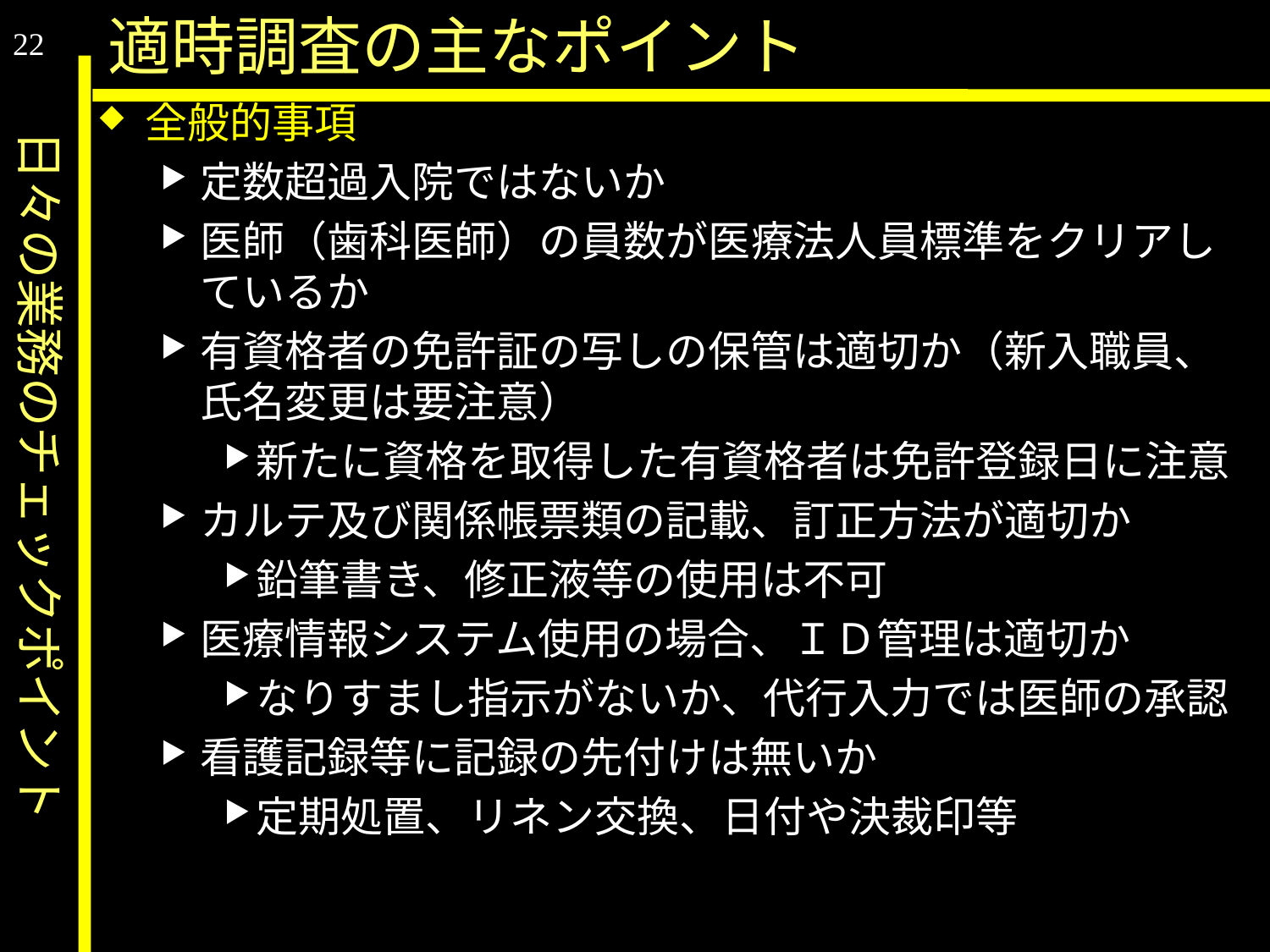

日々の業務のチェックポイント
適時調査の主なポイント
22

全般的事項
定数超過入院ではないか
医師（歯科医師）の員数が医療法人員標準をクリアしているか
有資格者の免許証の写しの保管は適切か（新入職員、氏名変更は要注意）
新たに資格を取得した有資格者は免許登録日に注意
カルテ及び関係帳票類の記載、訂正方法が適切か
鉛筆書き、修正液等の使用は不可
医療情報システム使用の場合、ＩＤ管理は適切か
なりすまし指示がないか、代行入力では医師の承認
看護記録等に記録の先付けは無いか
定期処置、リネン交換、日付や決裁印等